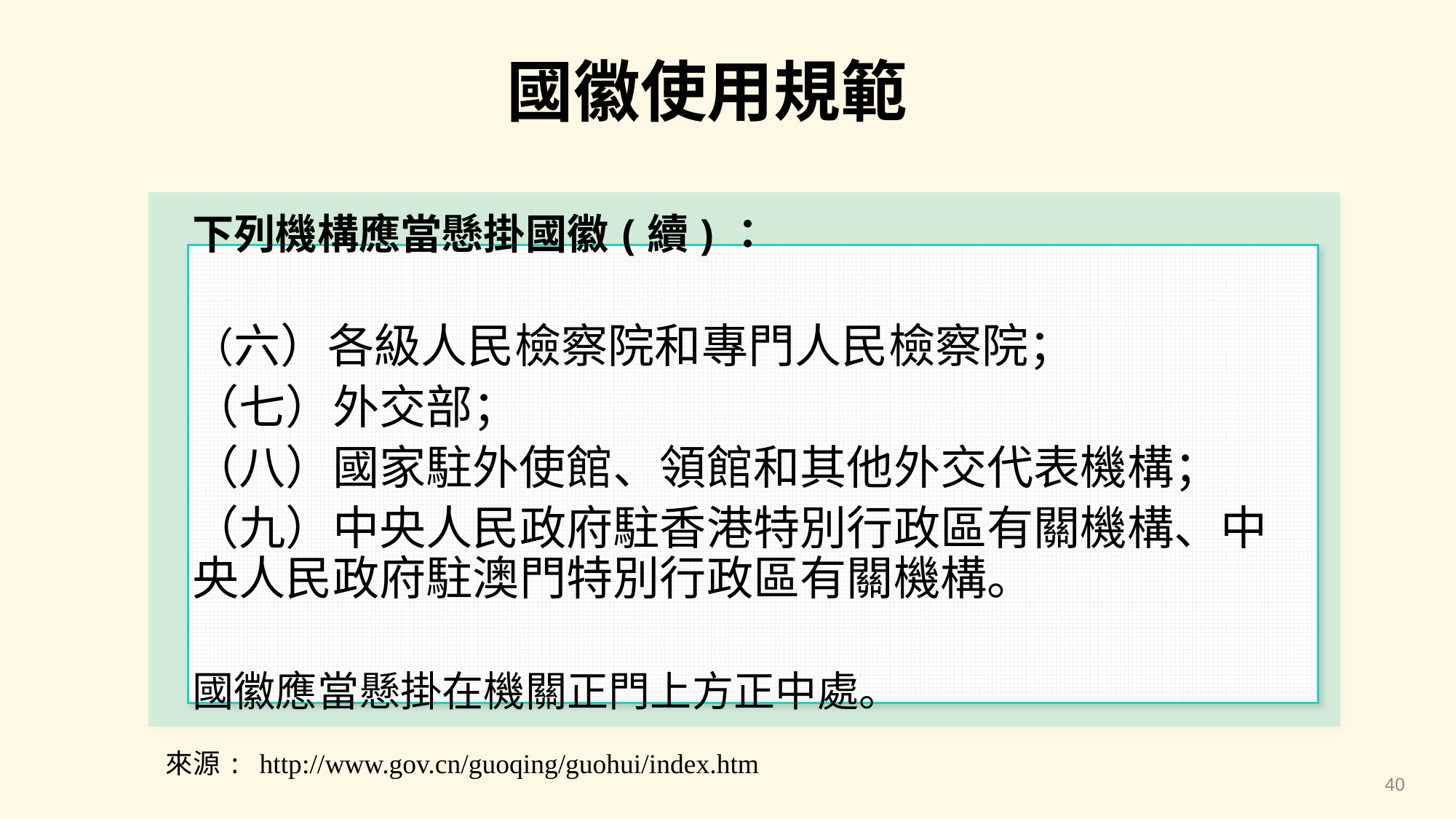

國徽使用規範

下列機構應當懸掛國徽(續)：

（六）各級人民檢察院和專門人民檢察院；
（七）外交部；
（八）國家駐外使館、領館和其他外交代表機構；
（九）中央人民政府駐香港特別行政區有關機構、中央人民政府駐澳門特別行政區有關機構。

國徽應當懸掛在機關正門上方正中處。

來源: http://www.gov.cn/guoqing/guohui/index.htm
40